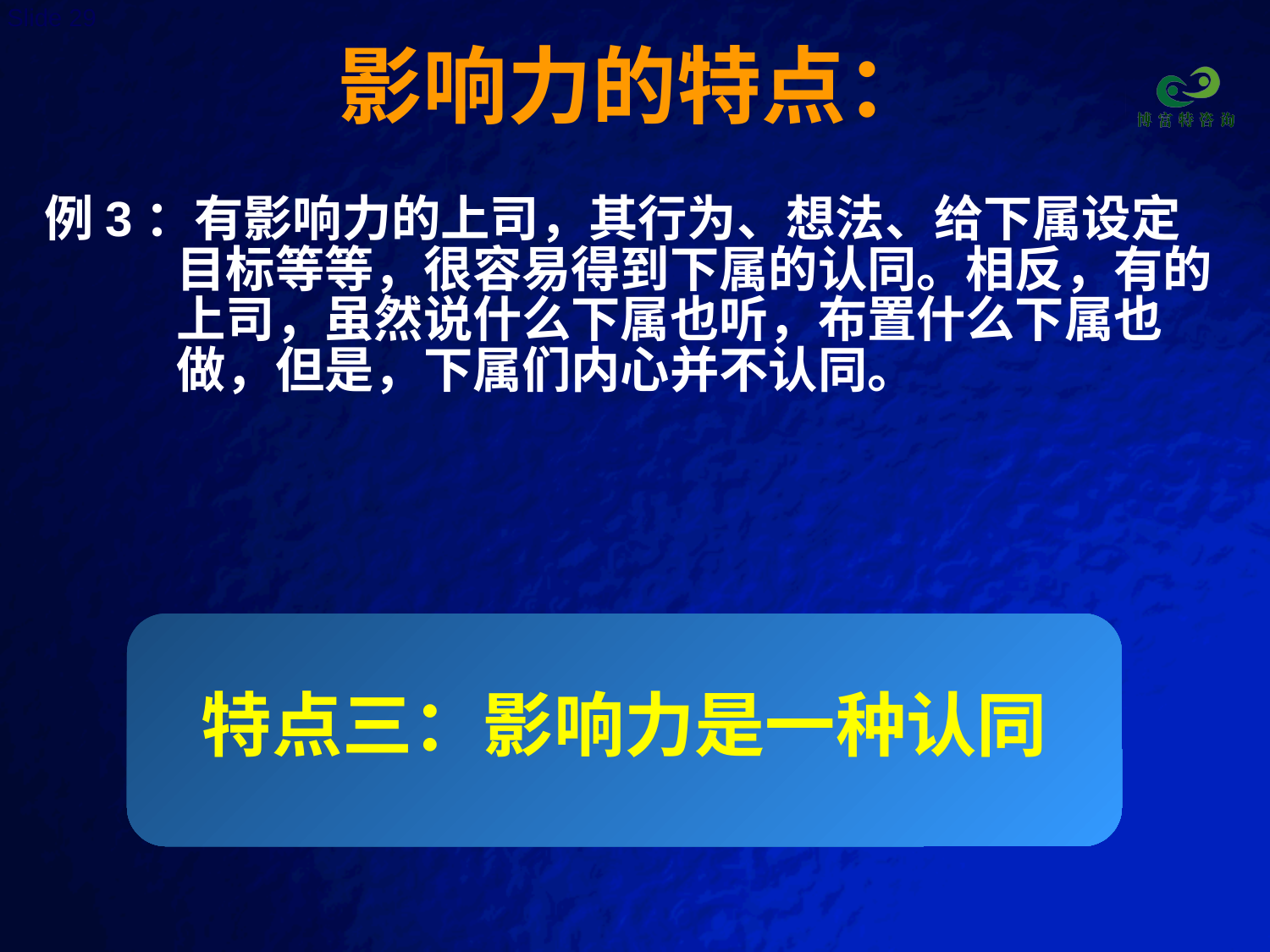

# 影响力的特点：
例3：有影响力的上司，其行为、想法、给下属设定目标等等，很容易得到下属的认同。相反，有的上司，虽然说什么下属也听，布置什么下属也做，但是，下属们内心并不认同。
特点三：影响力是一种认同